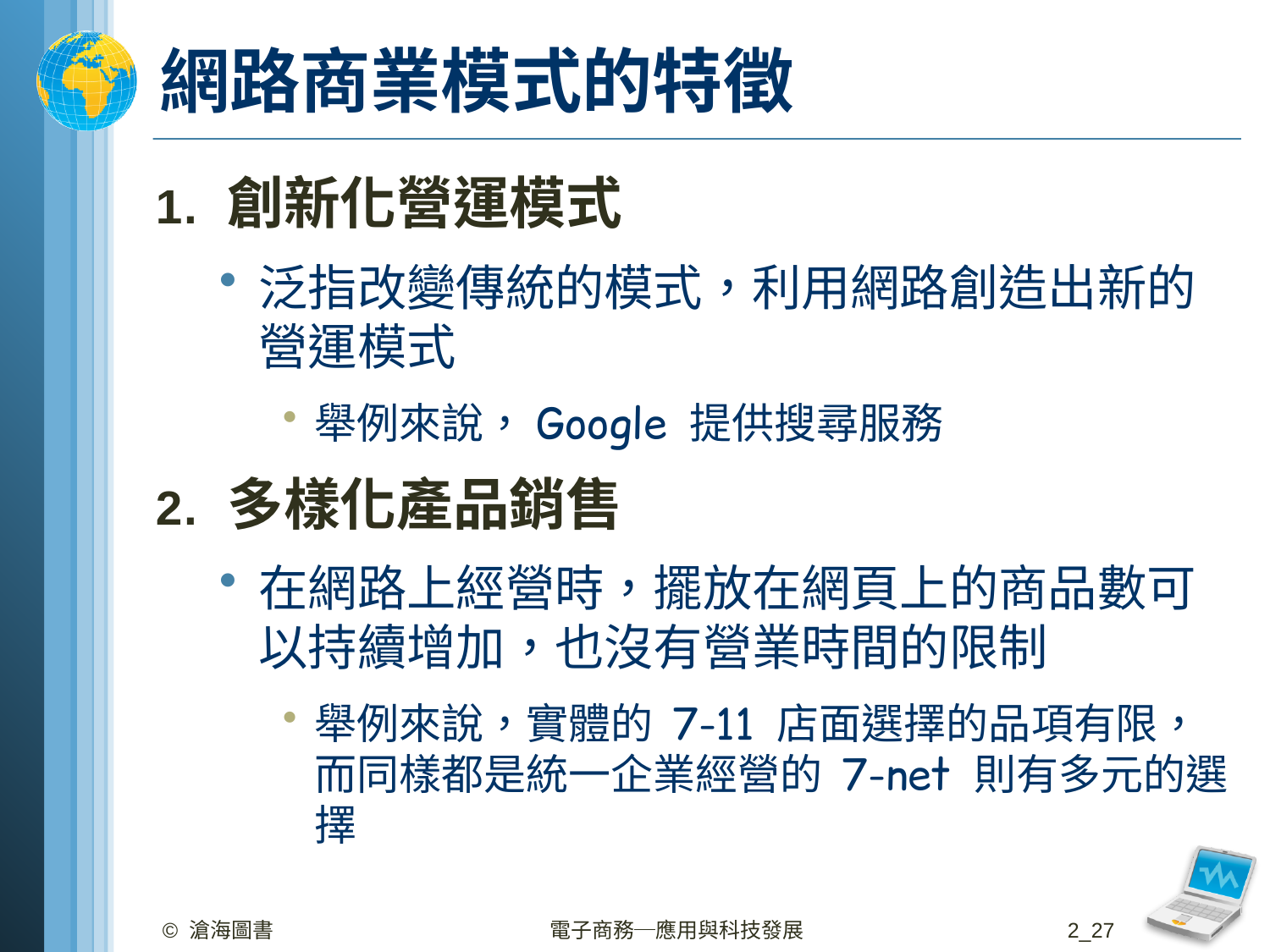

# 網路商業模式的特徵
創新化營運模式
泛指改變傳統的模式，利用網路創造出新的營運模式
舉例來說，Google 提供搜尋服務
多樣化產品銷售
在網路上經營時，擺放在網頁上的商品數可以持續增加，也沒有營業時間的限制
舉例來說，實體的 7-11 店面選擇的品項有限，而同樣都是統一企業經營的 7-net 則有多元的選擇
© 滄海圖書
電子商務─應用與科技發展
2_27